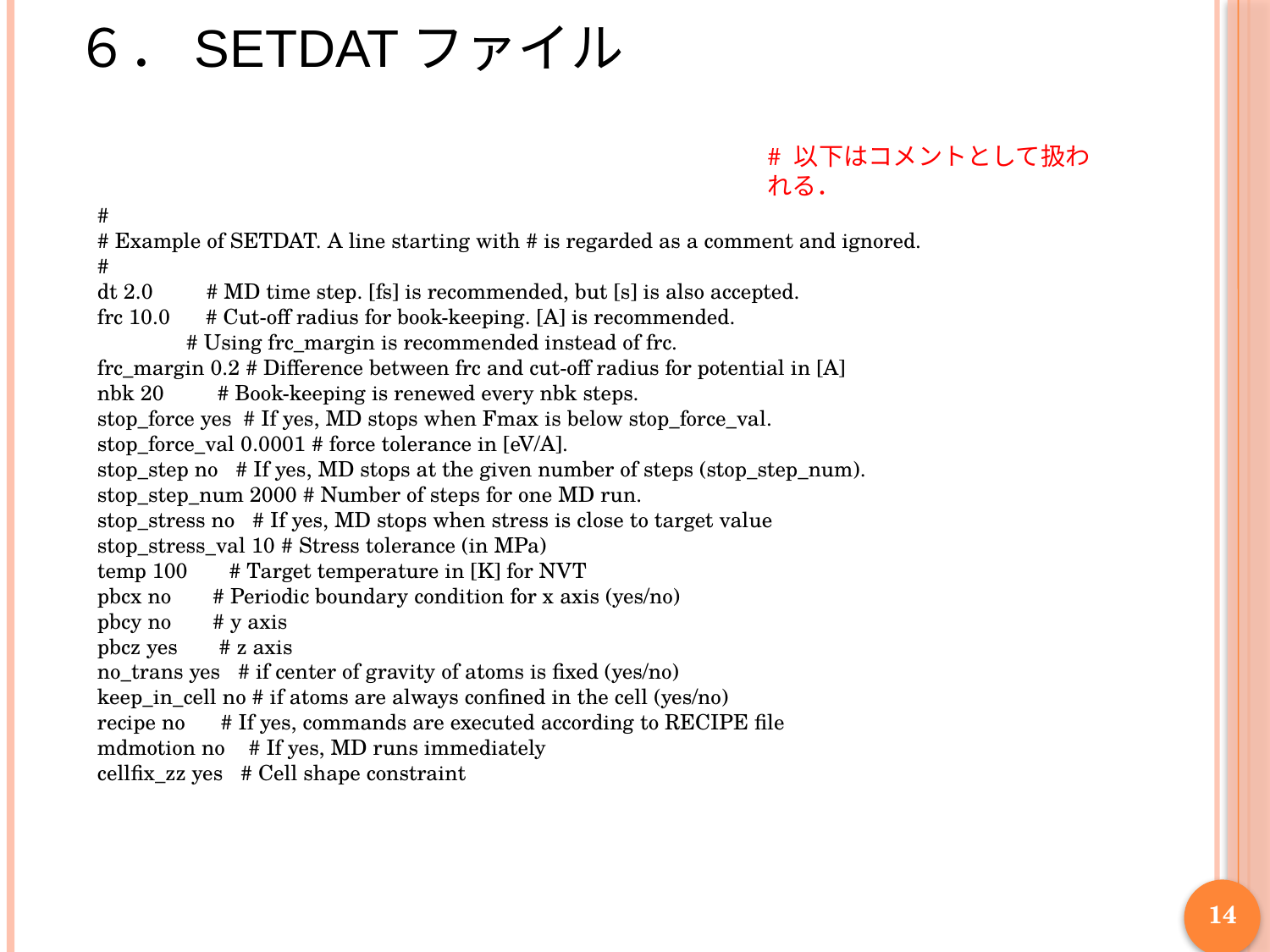

# ６．SETDATファイル
# 以下はコメントとして扱われる．
#
# Example of SETDAT. A line starting with # is regarded as a comment and ignored.
#
dt 2.0         # MD time step. [fs] is recommended, but [s] is also accepted.
frc 10.0      # Cut-off radius for book-keeping. [A] is recommended.
               # Using frc_margin is recommended instead of frc.
frc_margin 0.2 # Difference between frc and cut-off radius for potential in [A]
nbk 20         # Book-keeping is renewed every nbk steps.
stop_force yes  # If yes, MD stops when Fmax is below stop_force_val.
stop_force_val 0.0001 # force tolerance in [eV/A].
stop_step no   # If yes, MD stops at the given number of steps (stop_step_num).
stop_step_num 2000 # Number of steps for one MD run.
stop_stress no   # If yes, MD stops when stress is close to target value
stop_stress_val 10 # Stress tolerance (in MPa)
temp 100       # Target temperature in [K] for NVT
pbcx no       # Periodic boundary condition for x axis (yes/no)
pbcy no       # y axis
pbcz yes       # z axis
no_trans yes   # if center of gravity of atoms is fixed (yes/no)
keep_in_cell no # if atoms are always confined in the cell (yes/no)
recipe no      # If yes, commands are executed according to RECIPE file
mdmotion no    # If yes, MD runs immediately
cellfix_zz yes   # Cell shape constraint

14